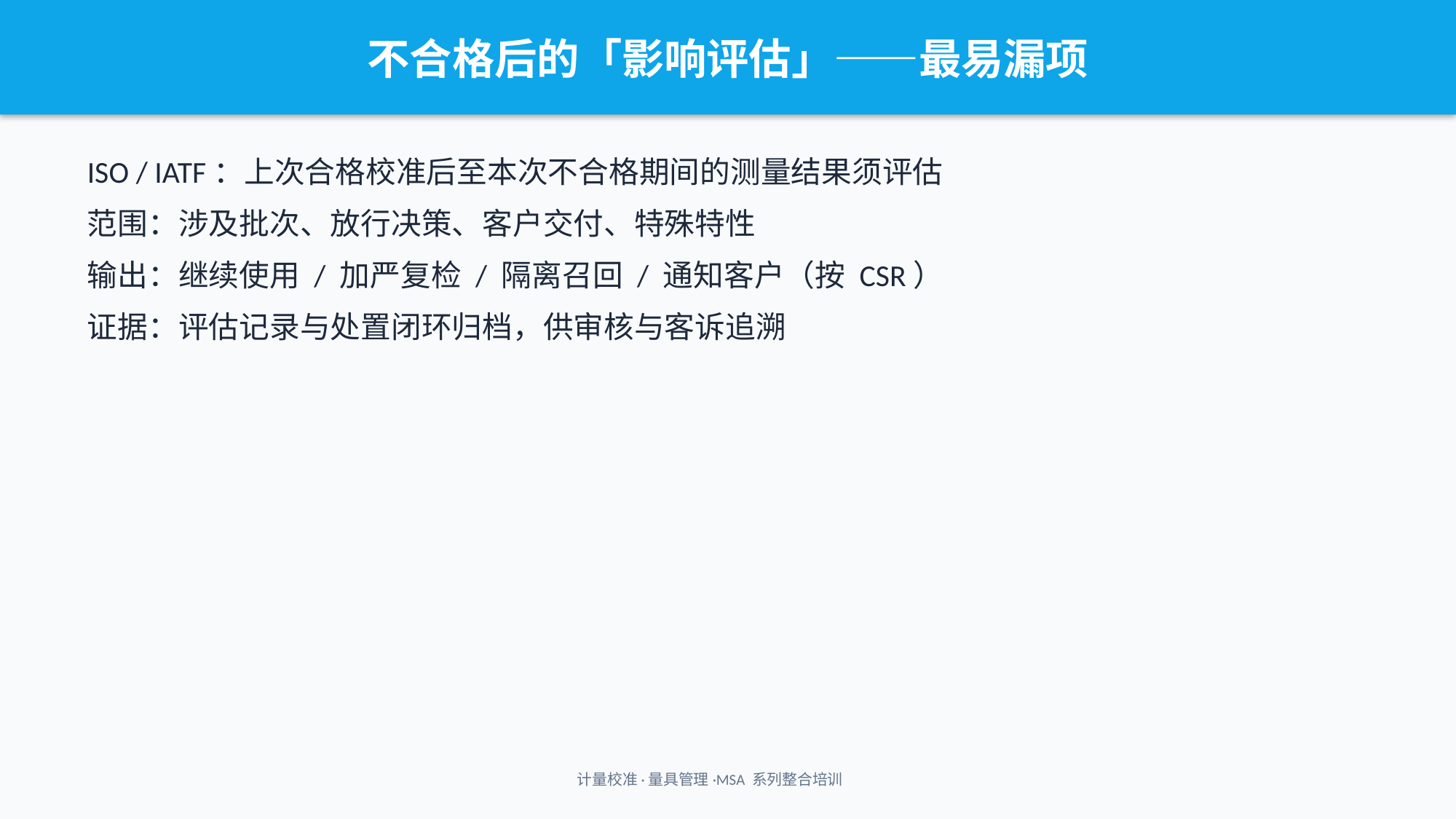

不合格后的「影响评估」——最易漏项
ISO / IATF：上次合格校准后至本次不合格期间的测量结果须评估
范围：涉及批次、放行决策、客户交付、特殊特性
输出：继续使用 / 加严复检 / 隔离召回 / 通知客户（按 CSR）
证据：评估记录与处置闭环归档，供审核与客诉追溯
计量校准·量具管理·MSA 系列整合培训